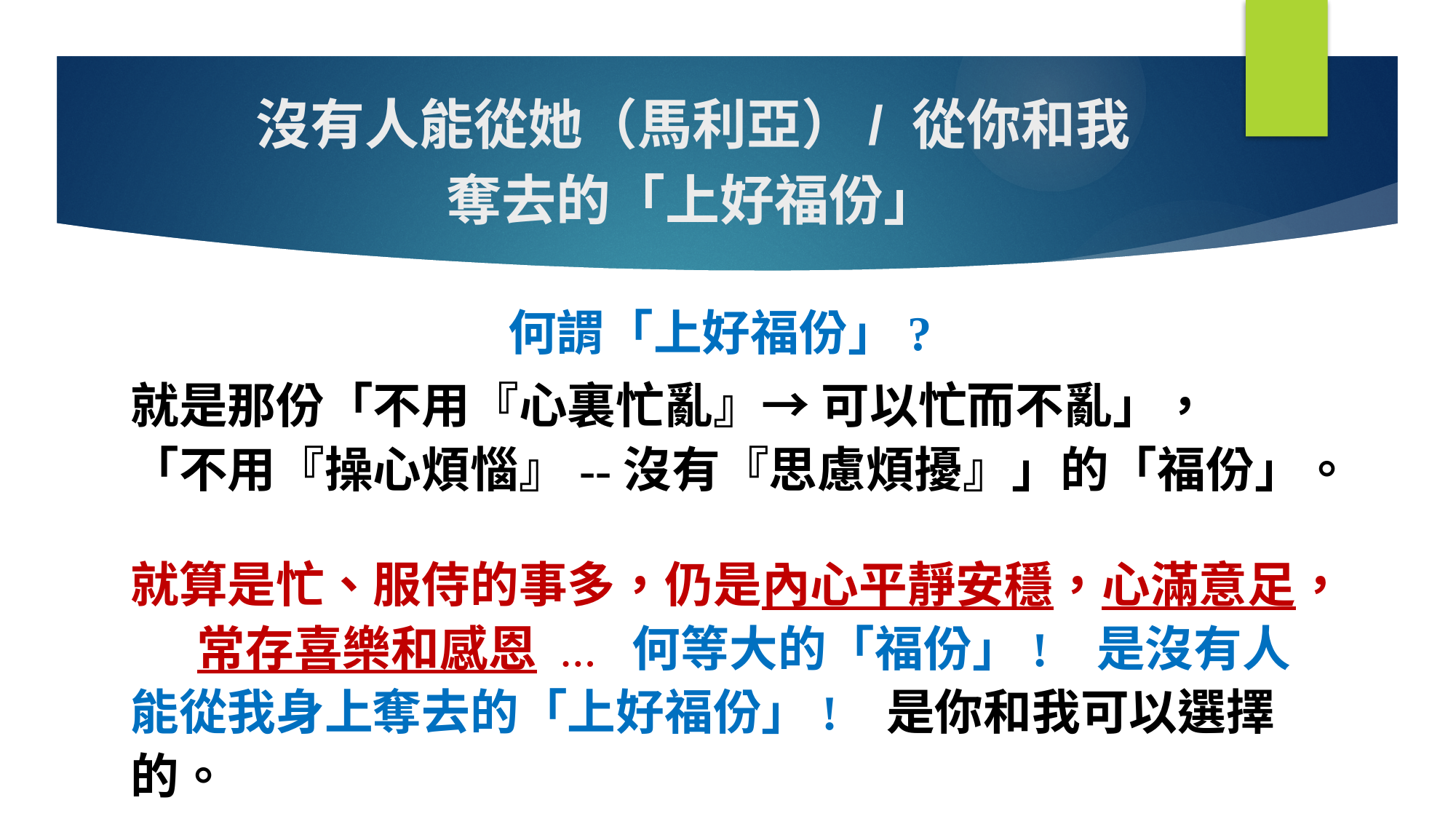

# 沒有人能從她（馬利亞）/ 從你和我 奪去的「上好福份」
何謂「上好福份」?
就是那份「不用『心裏忙亂』→ 可以忙而不亂」，
「不用『操心煩惱』--沒有『思慮煩擾』」的「福份」。

就算是忙、服侍的事多，仍是內心平靜安穩，心滿意足，      常存喜樂和感恩 ...  何等大的「福份」!   是沒有人能從我身上奪去的「上好福份」!   是你和我可以選擇的。